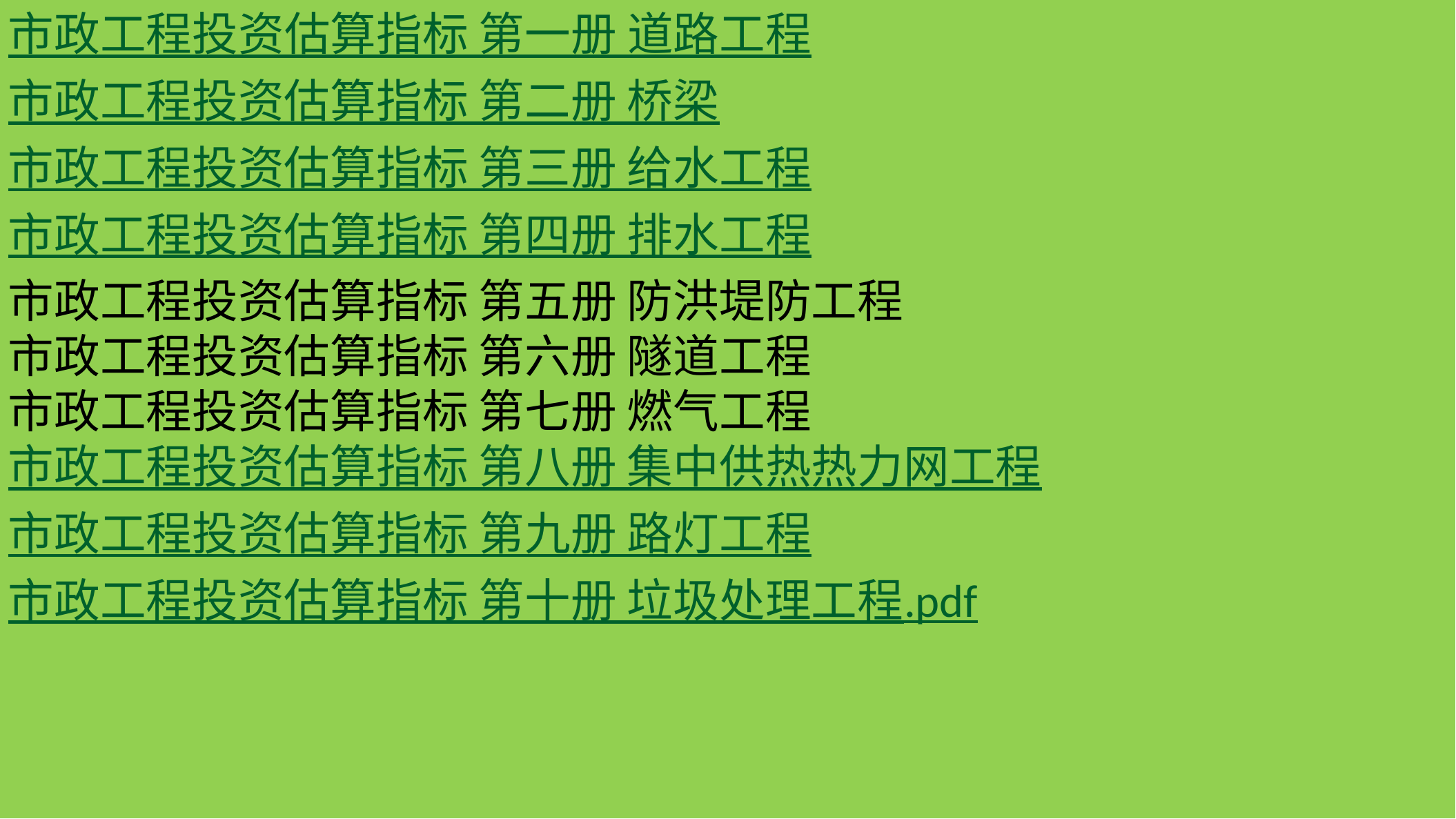

市政工程投资估算指标 第一册 道路工程
市政工程投资估算指标 第二册 桥梁
市政工程投资估算指标 第三册 给水工程
市政工程投资估算指标 第四册 排水工程
市政工程投资估算指标 第五册 防洪堤防工程
市政工程投资估算指标 第六册 隧道工程
市政工程投资估算指标 第七册 燃气工程
市政工程投资估算指标 第八册 集中供热热力网工程
市政工程投资估算指标 第九册 路灯工程
市政工程投资估算指标 第十册 垃圾处理工程.pdf